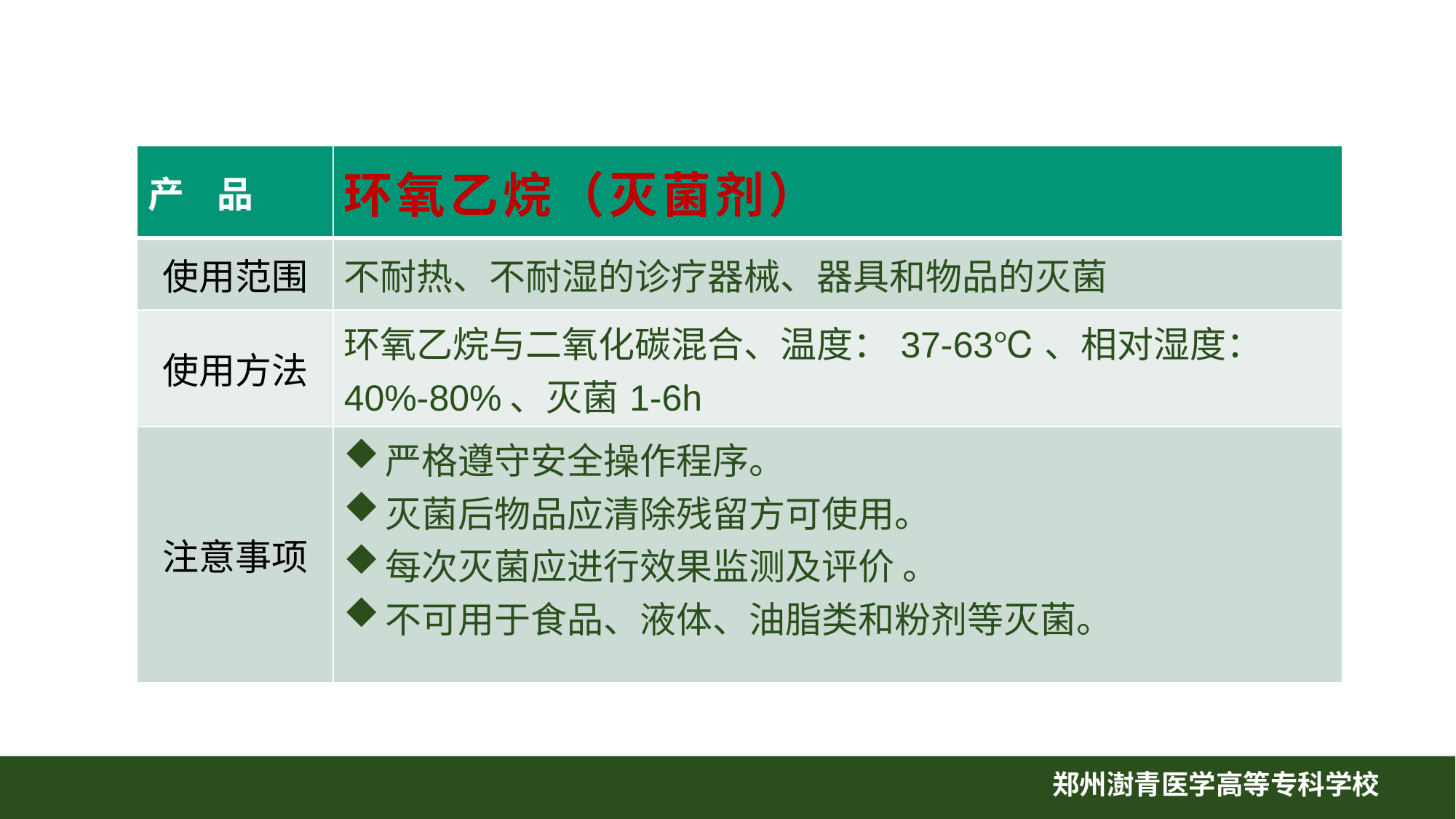

| 产 品 | 环氧乙烷（灭菌剂） |
| --- | --- |
| 使用范围 | 不耐热、不耐湿的诊疗器械、器具和物品的灭菌 |
| 使用方法 | 环氧乙烷与二氧化碳混合、温度：37-63℃、相对湿度：40%-80%、灭菌1-6h |
| 注意事项 | 严格遵守安全操作程序。 灭菌后物品应清除残留方可使用。 每次灭菌应进行效果监测及评价 。 不可用于食品、液体、油脂类和粉剂等灭菌。 |
郑州澍青医学高等专科学校